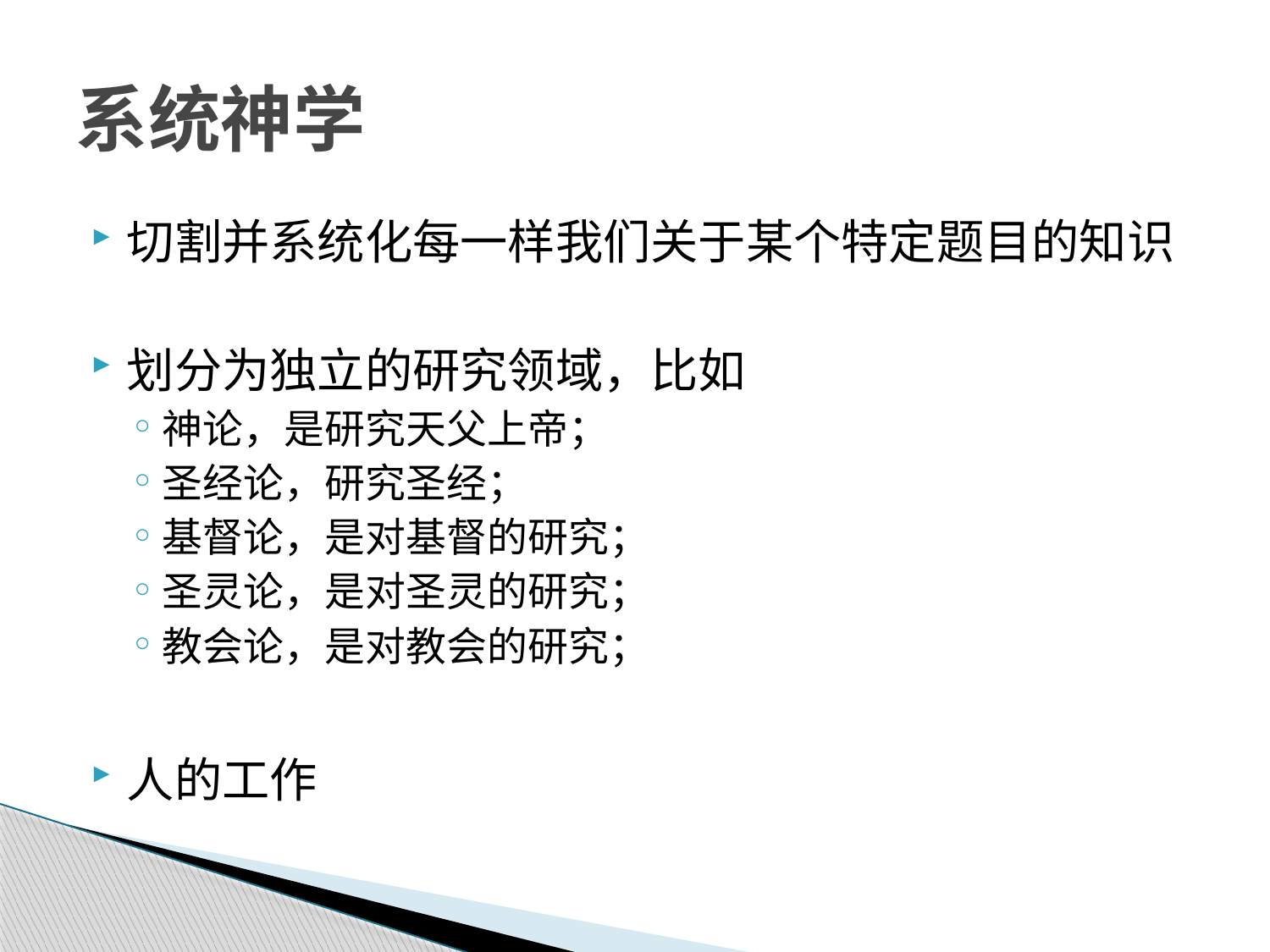

# 系统神学
切割并系统化每一样我们关于某个特定题目的知识

划分为独立的研究领域，比如
神论，是研究天父上帝；
圣经论，研究圣经；
基督论，是对基督的研究；
圣灵论，是对圣灵的研究；
教会论，是对教会的研究；

人的工作